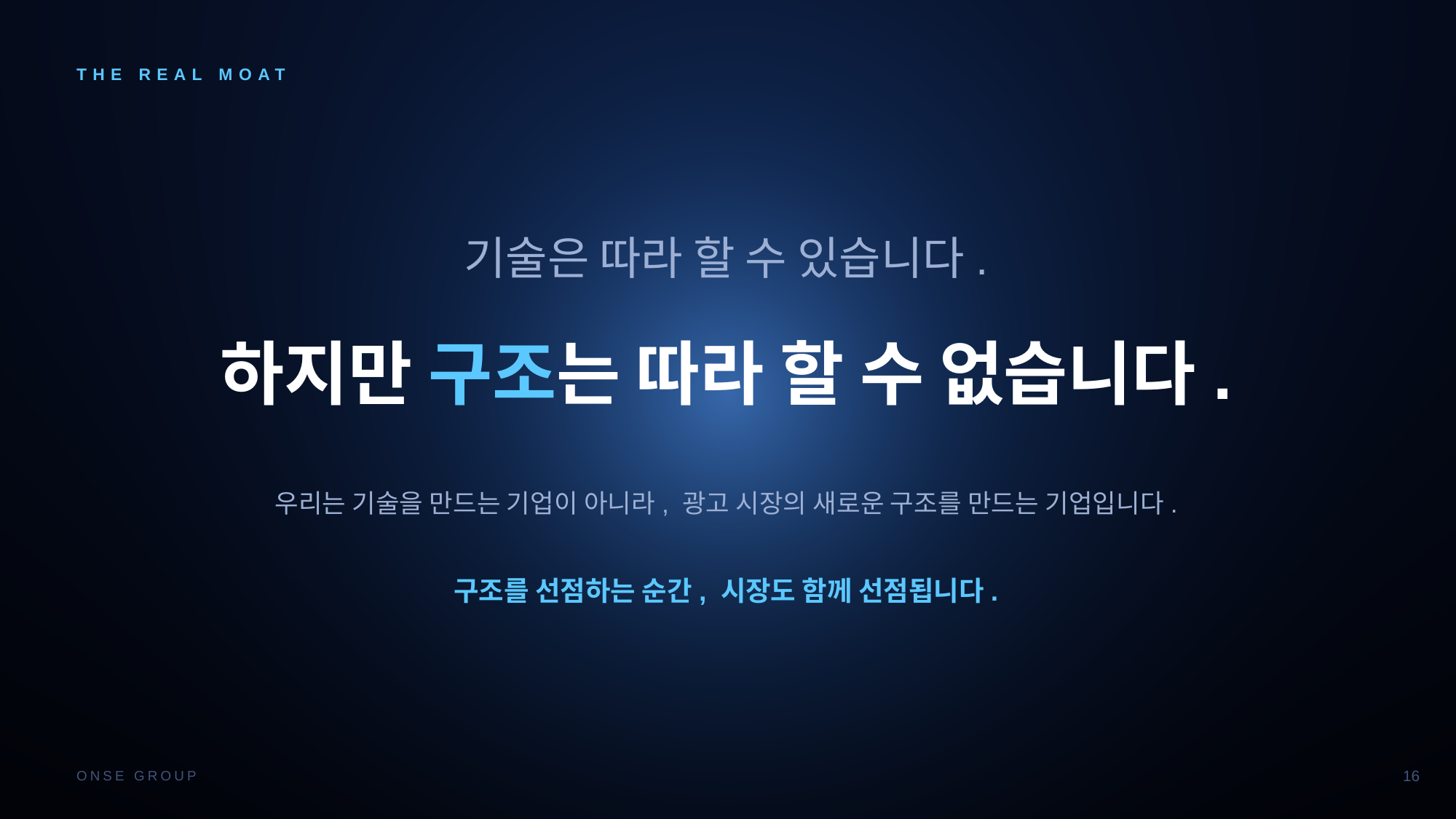

THE REAL MOAT
기술은 따라 할 수 있습니다.
하지만 구조는 따라 할 수 없습니다.
우리는 기술을 만드는 기업이 아니라, 광고 시장의 새로운 구조를 만드는 기업입니다.
구조를 선점하는 순간, 시장도 함께 선점됩니다.
ONSE GROUP
16